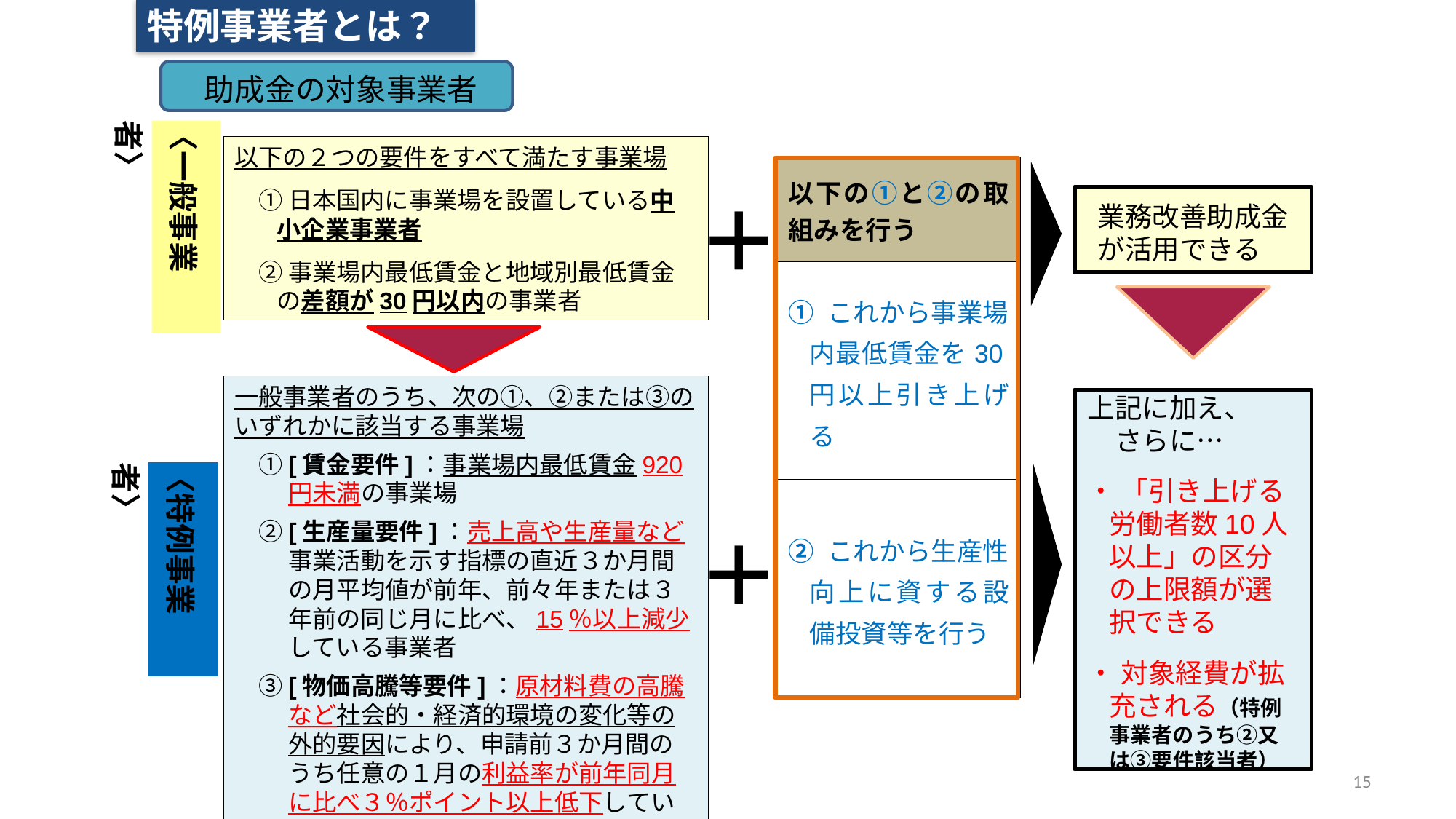

特例事業者とは？
　助成金の対象事業者
〈一般事業者〉
以下の２つの要件をすべて満たす事業場
　① 日本国内に事業場を設置している中小企業事業者
　② 事業場内最低賃金と地域別最低賃金の差額が30円以内の事業者

| 以下の①と②の取組みを行う |
| --- |
| ① これから事業場内最低賃金を30円以上引き上げる |
| ② これから生産性向上に資する設備投資等を行う |
業務改善助成金が活用できる
＋

一般事業者のうち、次の①、②または③のいずれかに該当する事業場
　①[賃金要件]：事業場内最低賃金920円未満の事業場
　②[生産量要件]：売上高や生産量など事業活動を示す指標の直近３か月間の月平均値が前年、前々年または３年前の同じ月に比べ、15％以上減少している事業者
　③[物価高騰等要件]：原材料費の高騰など社会的・経済的環境の変化等の外的要因により、申請前３か月間のうち任意の１月の利益率が前年同月に比べ３％ポイント以上低下している事業者
上記に加え、
　さらに…

・ 「引き上げる労働者数10人以上」の区分の上限額が選択できる

・ 対象経費が拡充される（特例事業者のうち②又は③要件該当者）
〈特例事業者〉
＋

15